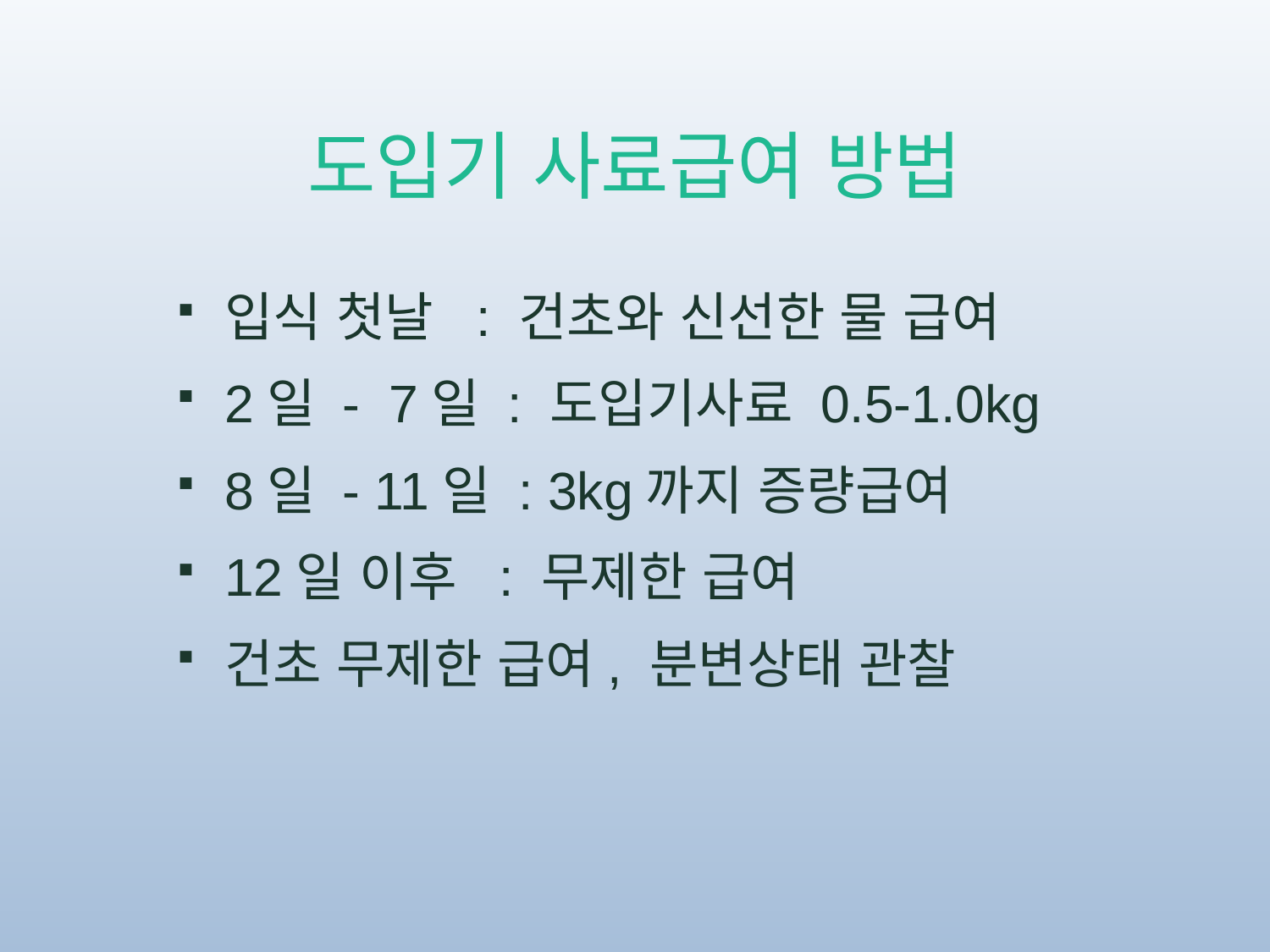

# 도입기 사료급여 방법
입식 첫날  : 건초와 신선한 물 급여
2일 -  7일 : 도입기사료 0.5-1.0kg
8일 - 11일 : 3kg까지 증량급여
12일 이후  : 무제한 급여
건초 무제한 급여, 분변상태 관찰